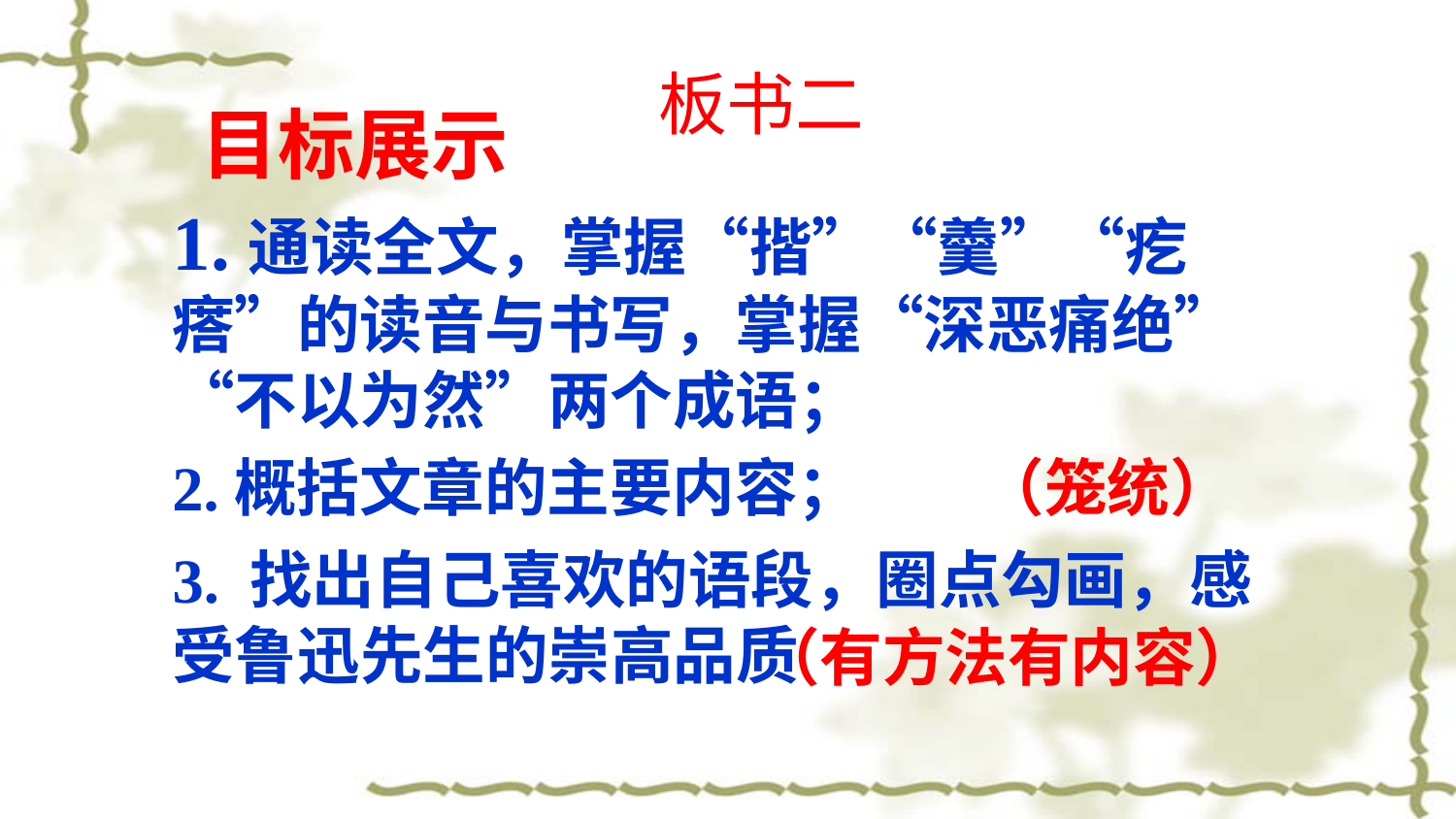

板书二
目标展示
1.通读全文，掌握“揩”“羹”“疙瘩”的读音与书写，掌握“深恶痛绝”“不以为然”两个成语；
2.概括文章的主要内容；
（笼统）
3. 找出自己喜欢的语段，圈点勾画，感受鲁迅先生的崇高品质
（有方法有内容）